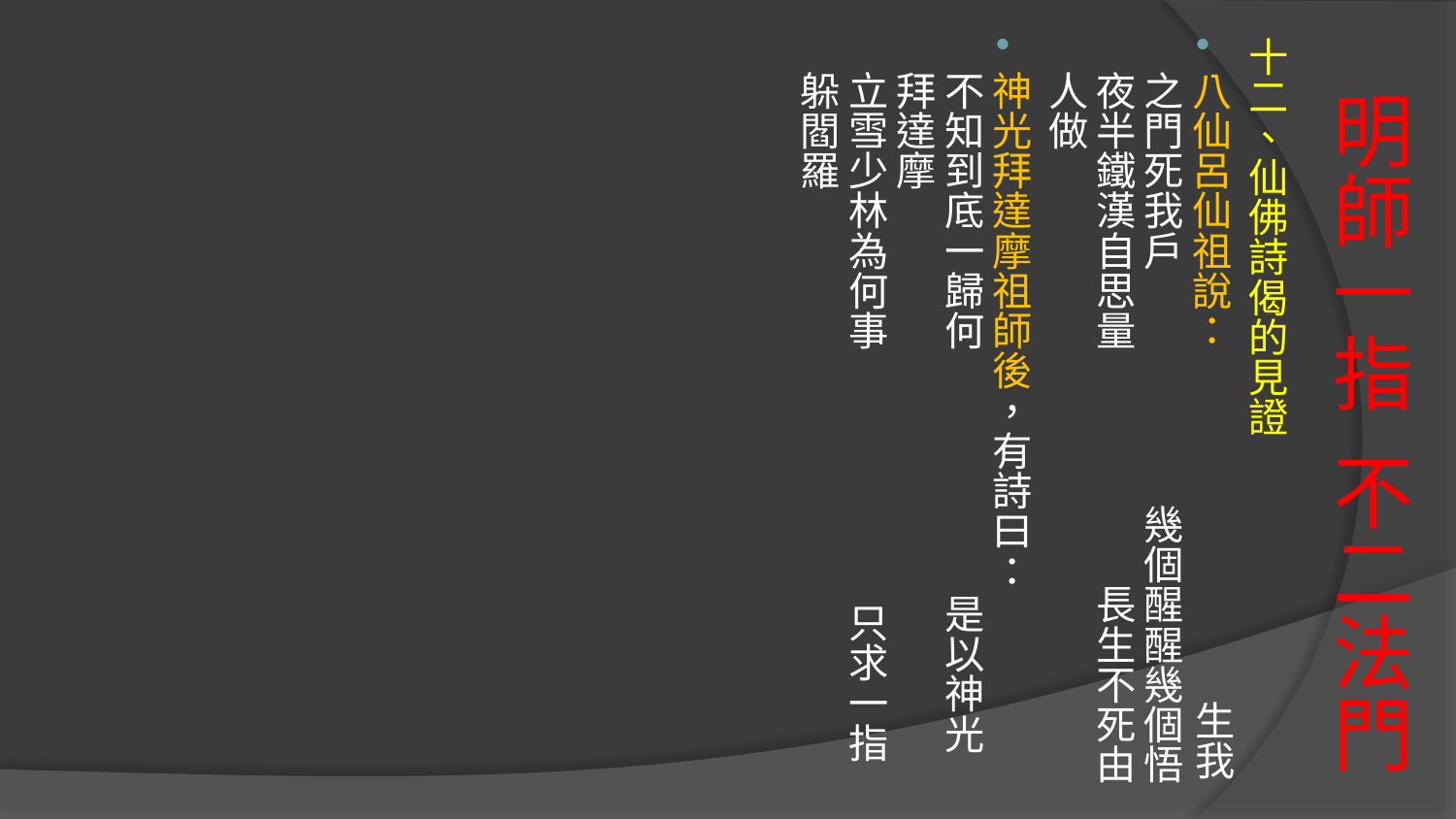

十二、仙佛詩偈的見證
八仙呂仙祖說：                                       生我之門死我戶                          幾個醒醒幾個悟
夜半鐵漢自思量                          長生不死由人做
神光拜達摩祖師後，有詩曰：
不知到底一歸何                           是以神光拜達摩
立雪少林為何事                            只求一指躲閻羅

# 明師一指  不二法門